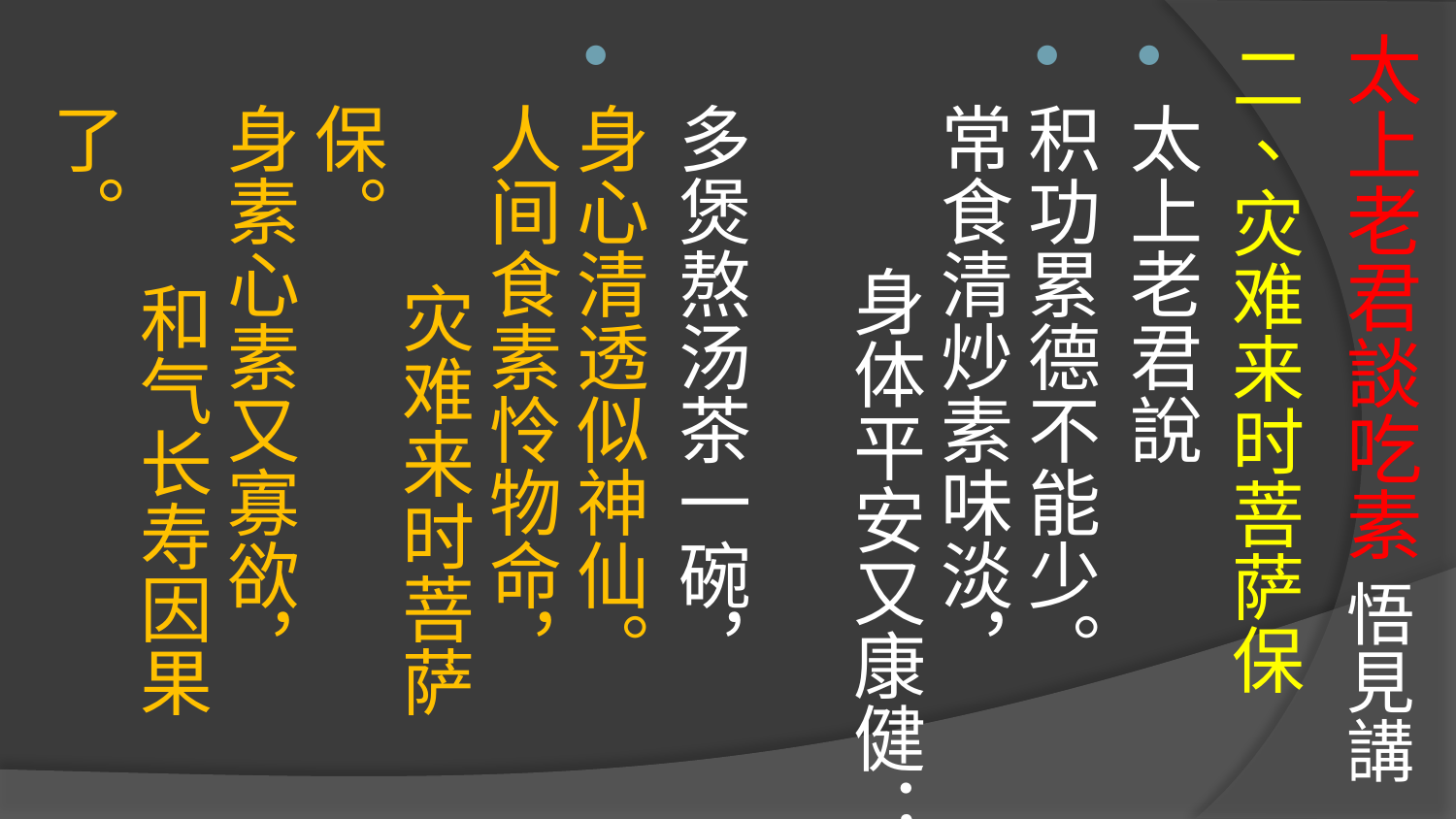

二、灾难来时菩萨保
太上老君說
积功累德不能少。
常食清炒素味淡，                 身体平安又康健；
多煲熬汤茶一碗，
身心清透似神仙。
人间食素怜物命，                  灾难来时菩萨保。
身素心素又寡欲，                  和气长寿因果了。
# 太上老君談吃素 悟見講